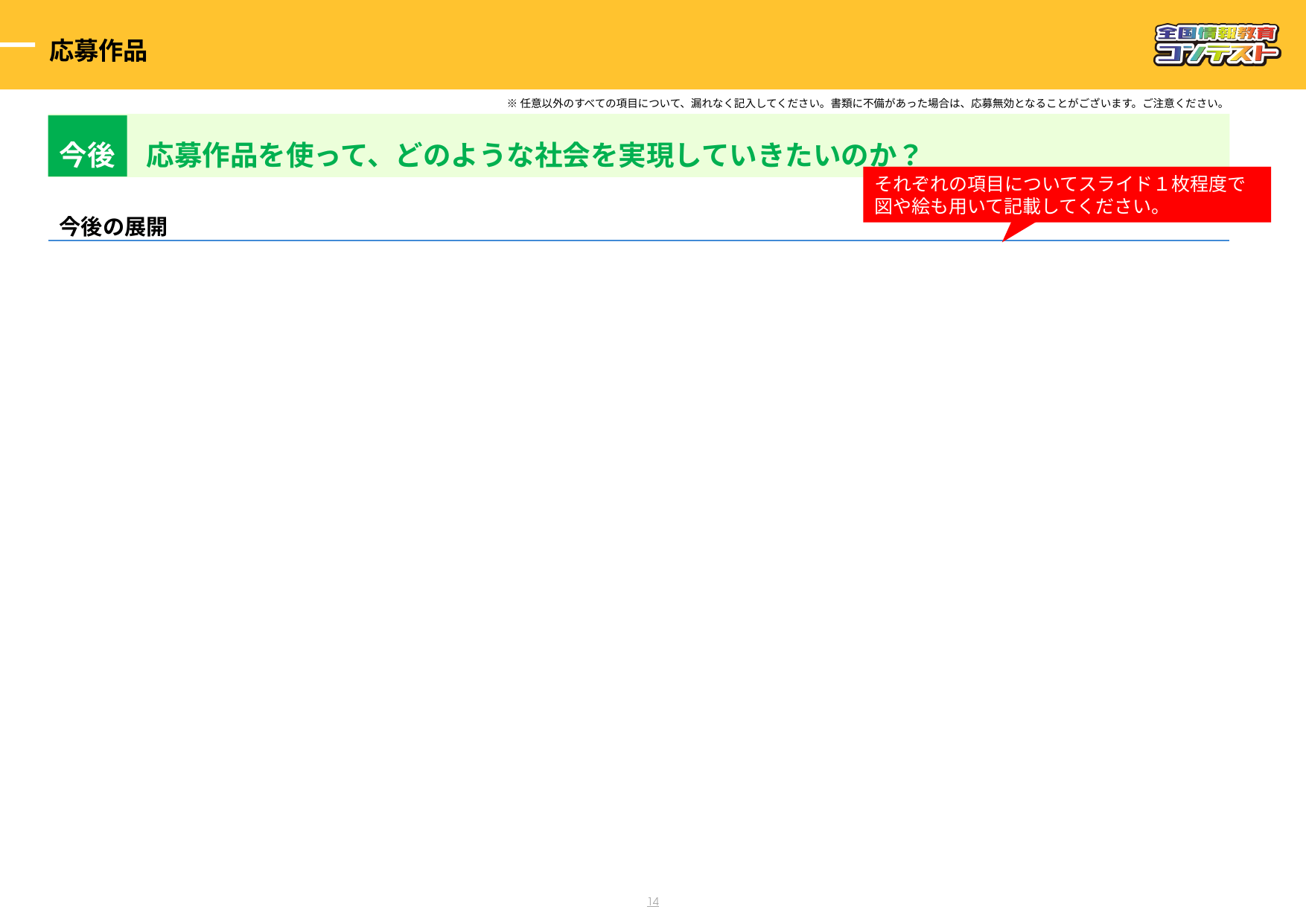

応募作品
※任意以外のすべての項目について、漏れなく記入してください。書類に不備があった場合は、応募無効となることがございます。ご注意ください。

今後
応募作品を使って、どのような社会を実現していきたいのか？
それぞれの項目についてスライド１枚程度で図や絵も用いて記載してください。
今後の展開

14